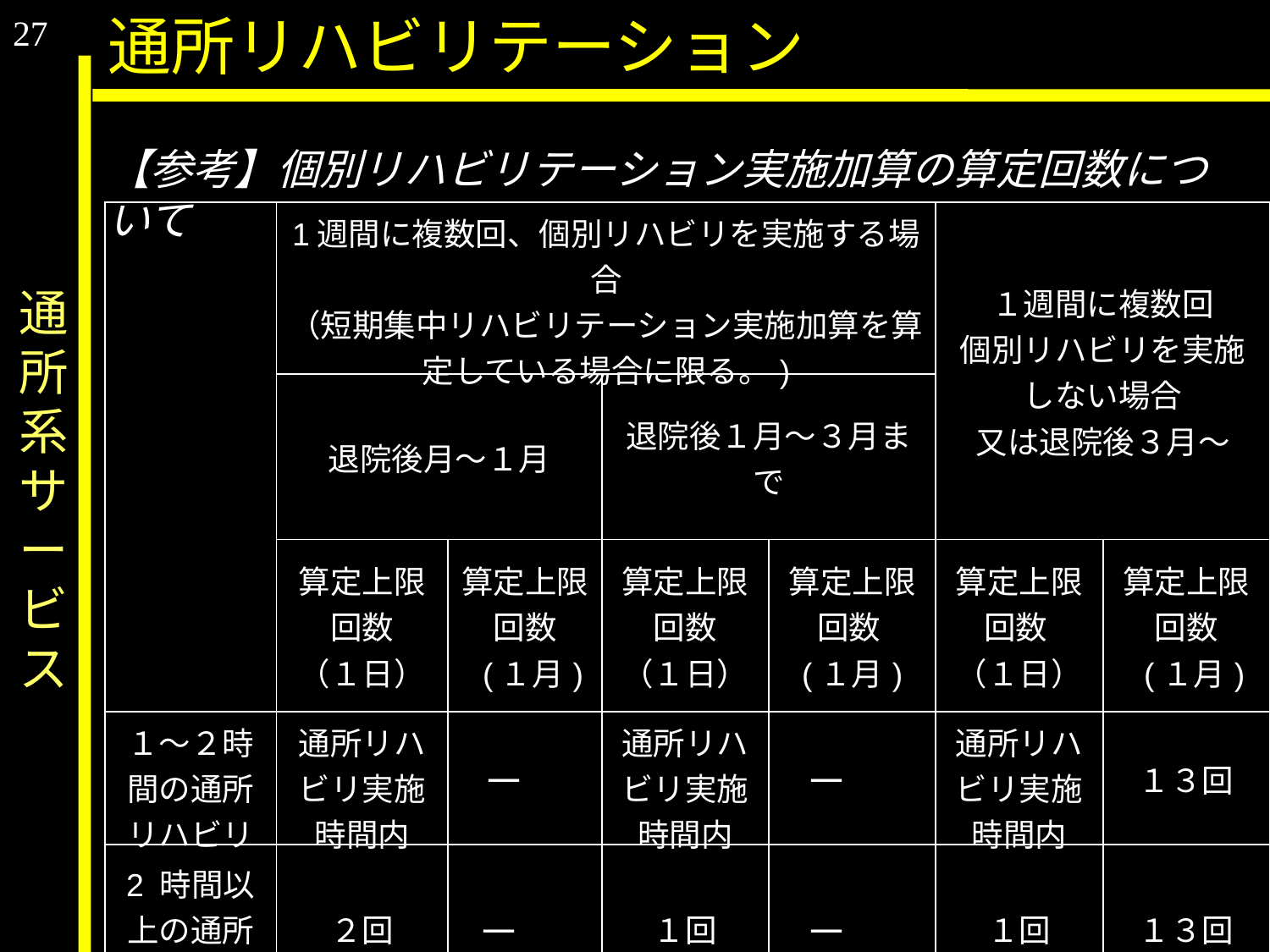

27
通所リハビリテーション

通所系サービス
【参考】個別リハビリテーション実施加算の算定回数について
|  | 1週間に複数回、個別リハビリを実施する場合 （短期集中リハビリテーション実施加算を算定している場合に限る。) |  |  |  | １週間に複数回 個別リハビリを実施しない場合 又は退院後３月～ |  |
| --- | --- | --- | --- | --- | --- | --- |
|  | 退院後月～１月 |  | 退院後１月～３月まで |  |  |  |
|  | 算定上限回数 （１日） | 算定上限回数 (１月) | 算定上限回数 （１日） | 算定上限回数 (１月) | 算定上限回数 （１日） | 算定上限回数 (１月) |
| １～２時間の通所リハビリ | 通所リハビリ実施時間内 | － | 通所リハビリ実施時間内 | － | 通所リハビリ実施時間内 | １３回 |
| 2 時間以上の通所リハビリ | ２回 | － | １回 | － | １回 | １３回 |